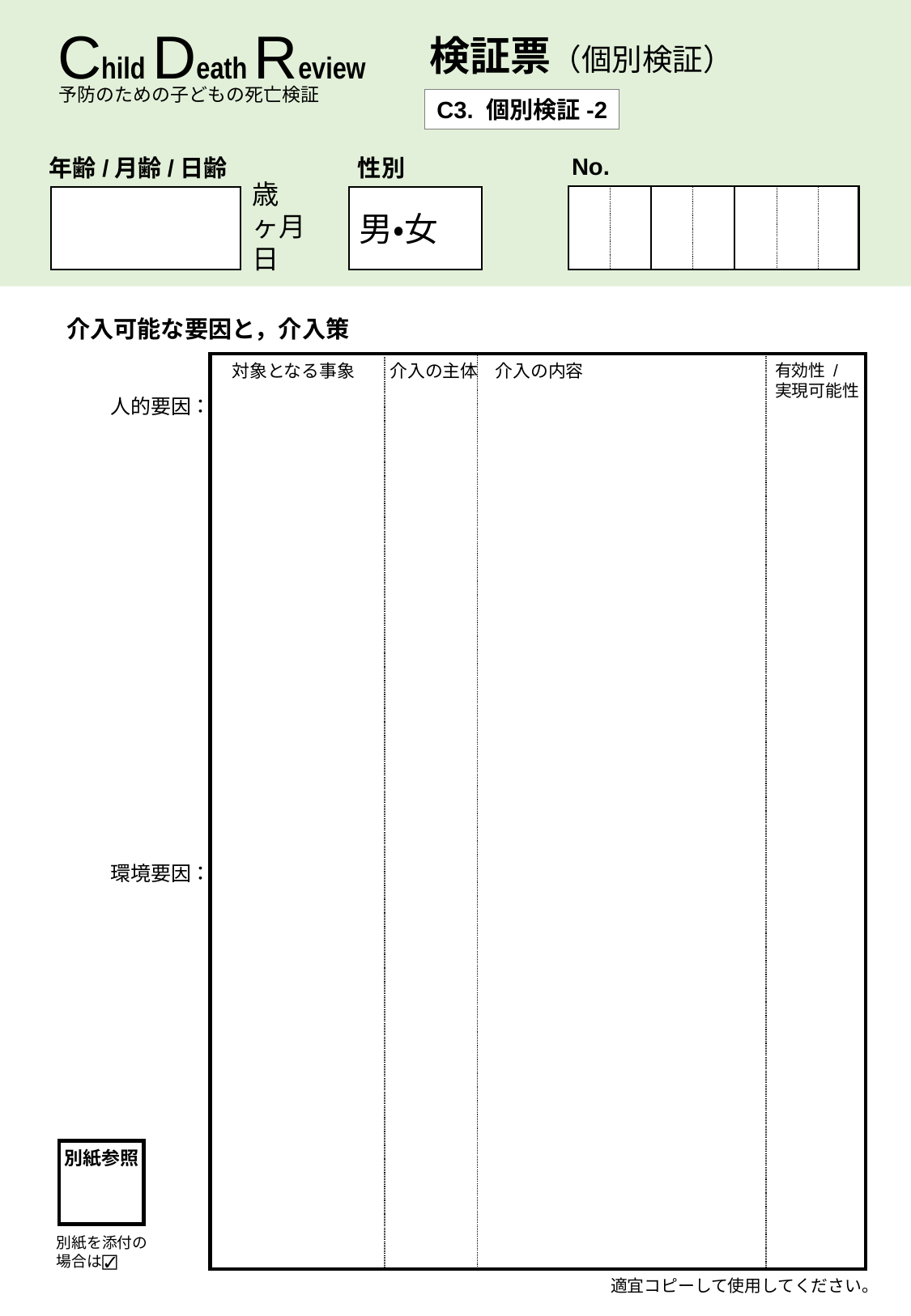

Child Death Review
検証票（個別検証）
予防のための子どもの死亡検証
C3. 個別検証-2
No.
年齢/月齢/日齢
性別
歳
ヶ月
日

男・女
介入可能な要因と，介入策

有効性 /
実現可能性
対象となる事象　　介入の主体　介入の内容
人的要因：
環境要因：
別紙参照

別紙を添付の場合は☑
適宜コピーして使用してください。